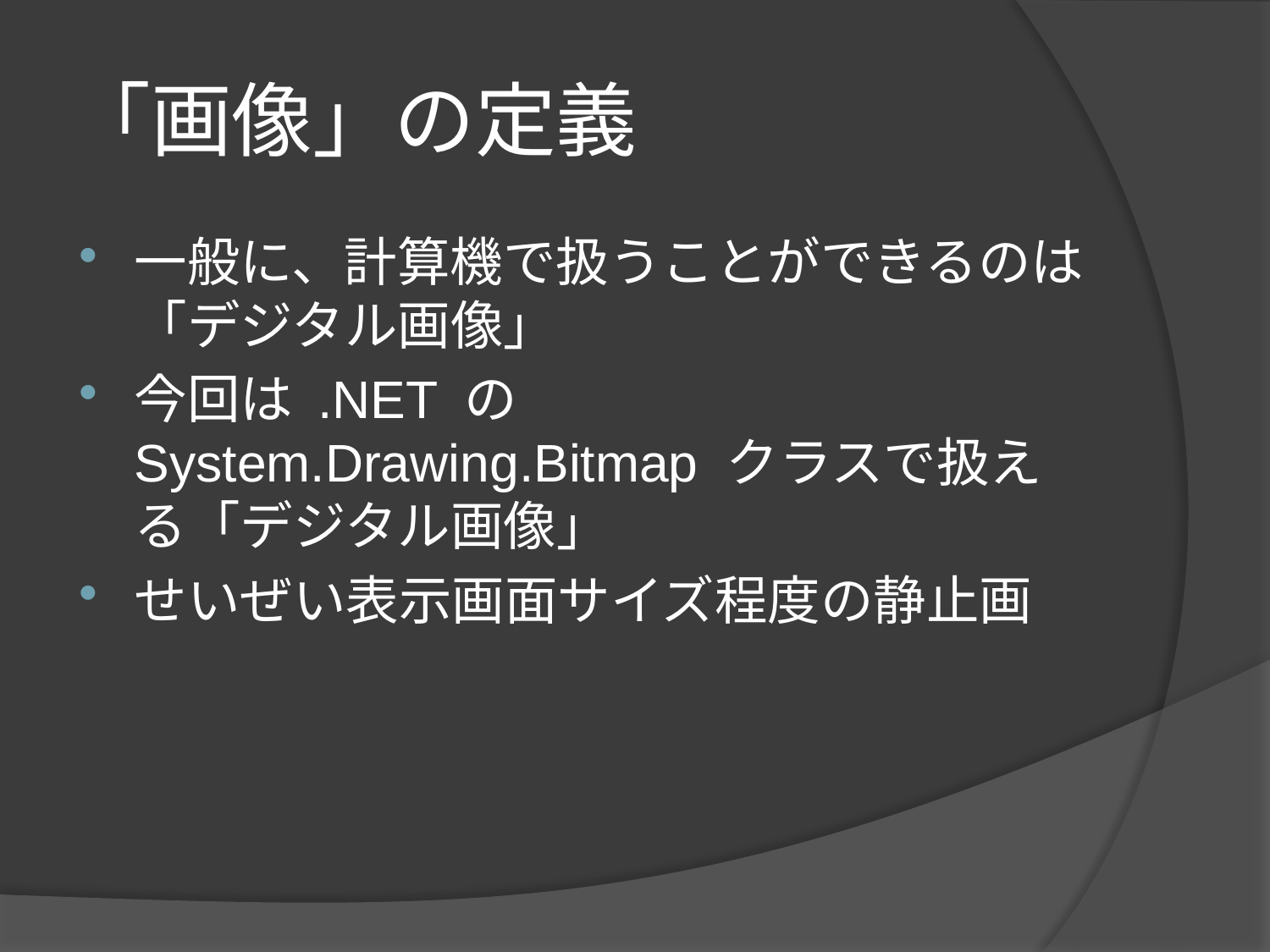

# 「画像」の定義
一般に、計算機で扱うことができるのは「デジタル画像」
今回は .NET の System.Drawing.Bitmap クラスで扱える「デジタル画像」
せいぜい表示画面サイズ程度の静止画